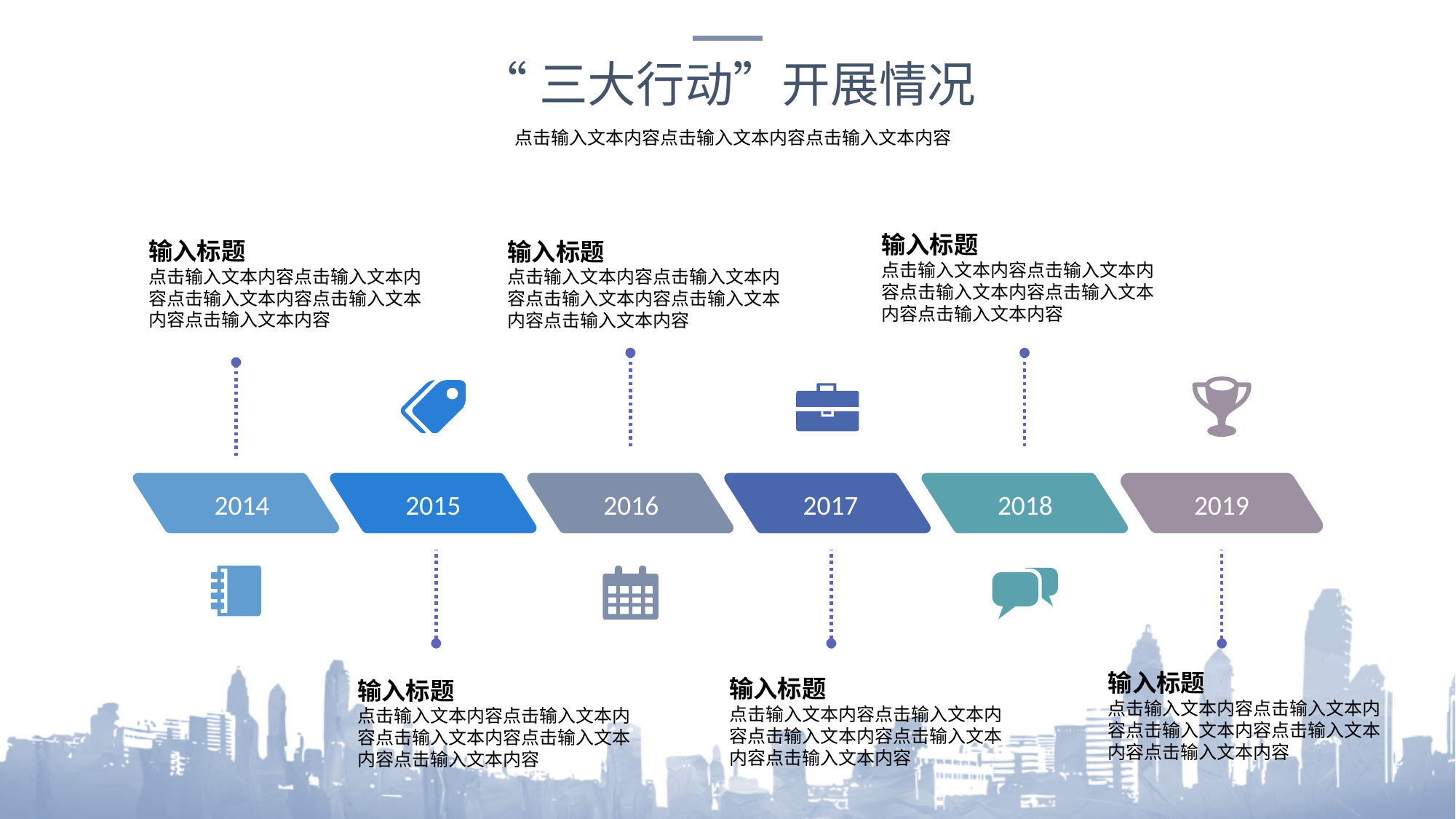

输入标题
点击输入文本内容点击输入文本内容点击输入文本内容点击输入文本内容点击输入文本内容
输入标题
点击输入文本内容点击输入文本内容点击输入文本内容点击输入文本内容点击输入文本内容
输入标题
点击输入文本内容点击输入文本内容点击输入文本内容点击输入文本内容点击输入文本内容

2014
2015
2016
2017
2018
2019

输入标题
点击输入文本内容点击输入文本内容点击输入文本内容点击输入文本内容点击输入文本内容
输入标题
点击输入文本内容点击输入文本内容点击输入文本内容点击输入文本内容点击输入文本内容
输入标题
点击输入文本内容点击输入文本内容点击输入文本内容点击输入文本内容点击输入文本内容